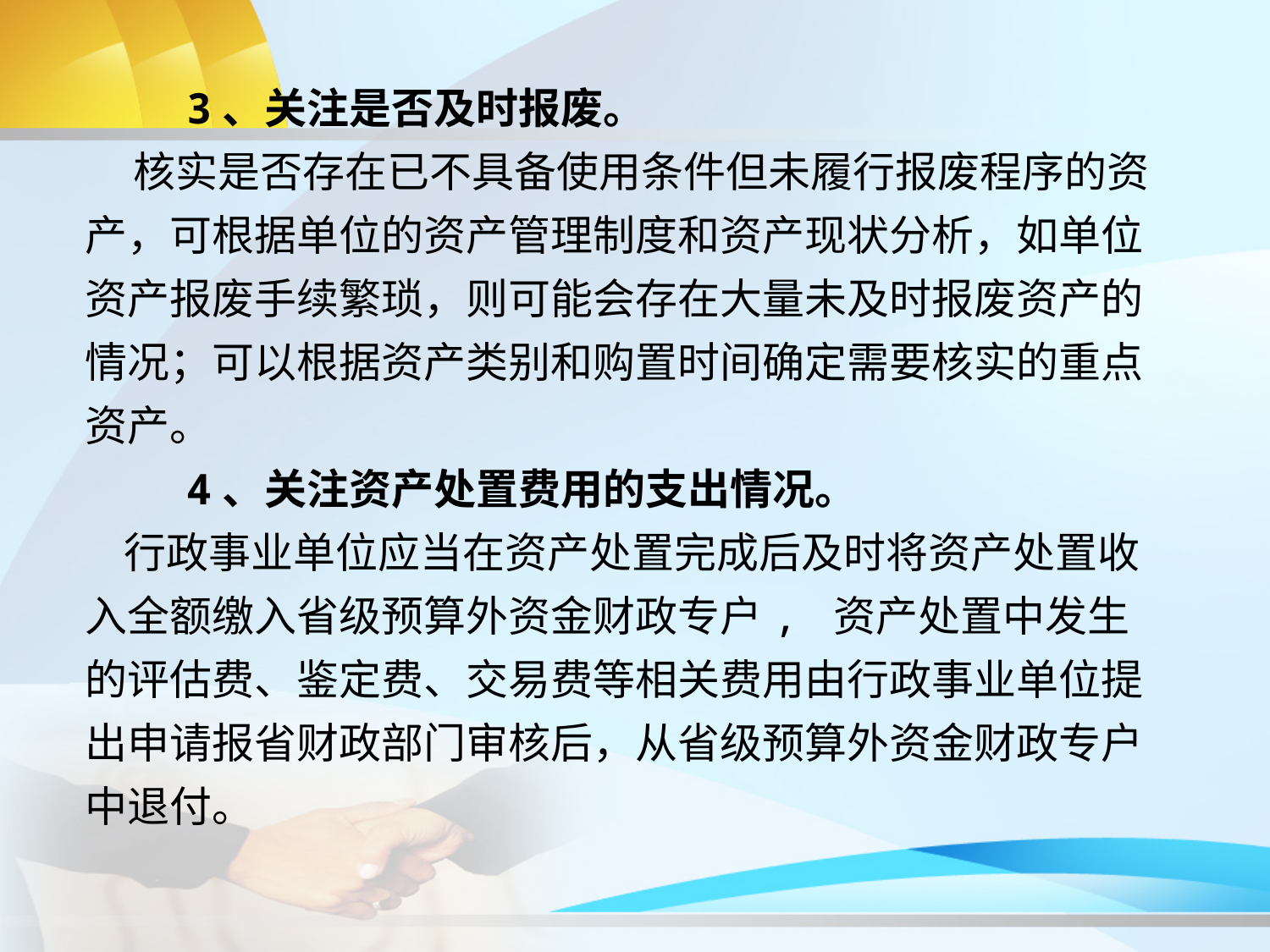

3、关注是否及时报废。
    核实是否存在已不具备使用条件但未履行报废程序的资产，可根据单位的资产管理制度和资产现状分析，如单位资产报废手续繁琐，则可能会存在大量未及时报废资产的情况；可以根据资产类别和购置时间确定需要核实的重点资产。
    4、关注资产处置费用的支出情况。
   行政事业单位应当在资产处置完成后及时将资产处置收入全额缴入省级预算外资金财政专户, 资产处置中发生的评估费、鉴定费、交易费等相关费用由行政事业单位提出申请报省财政部门审核后，从省级预算外资金财政专户中退付。